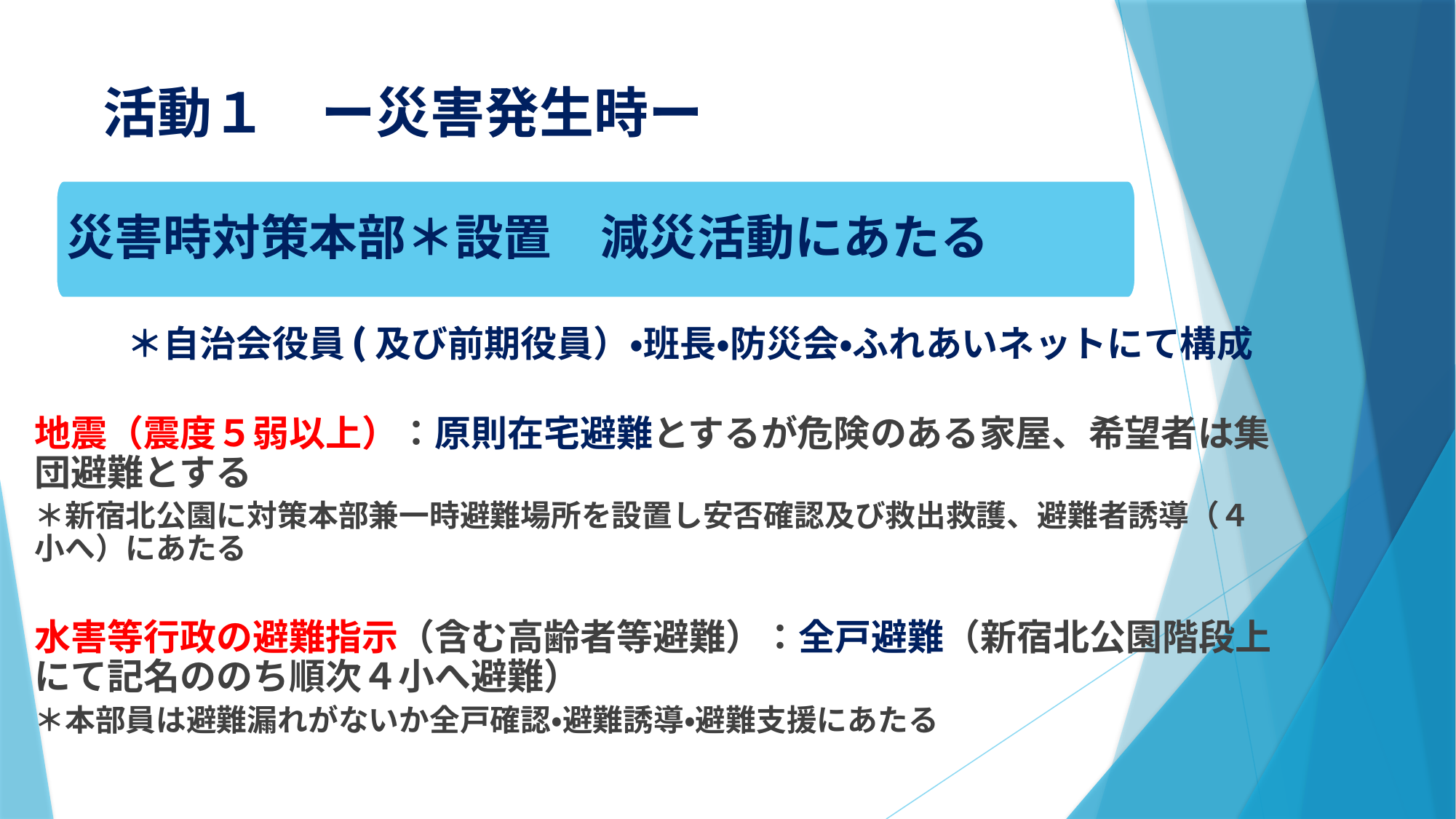

# 活動１　ー災害発生時ー
災害時対策本部＊設置　減災活動にあたる
＊自治会役員(及び前期役員）・班長・防災会・ふれあいネットにて構成
地震（震度５弱以上）：原則在宅避難とするが危険のある家屋、希望者は集団避難とする
＊新宿北公園に対策本部兼一時避難場所を設置し安否確認及び救出救護、避難者誘導（４小へ）にあたる

水害等行政の避難指示（含む高齢者等避難）：全戸避難（新宿北公園階段上にて記名ののち順次４小へ避難）
＊本部員は避難漏れがないか全戸確認・避難誘導・避難支援にあたる